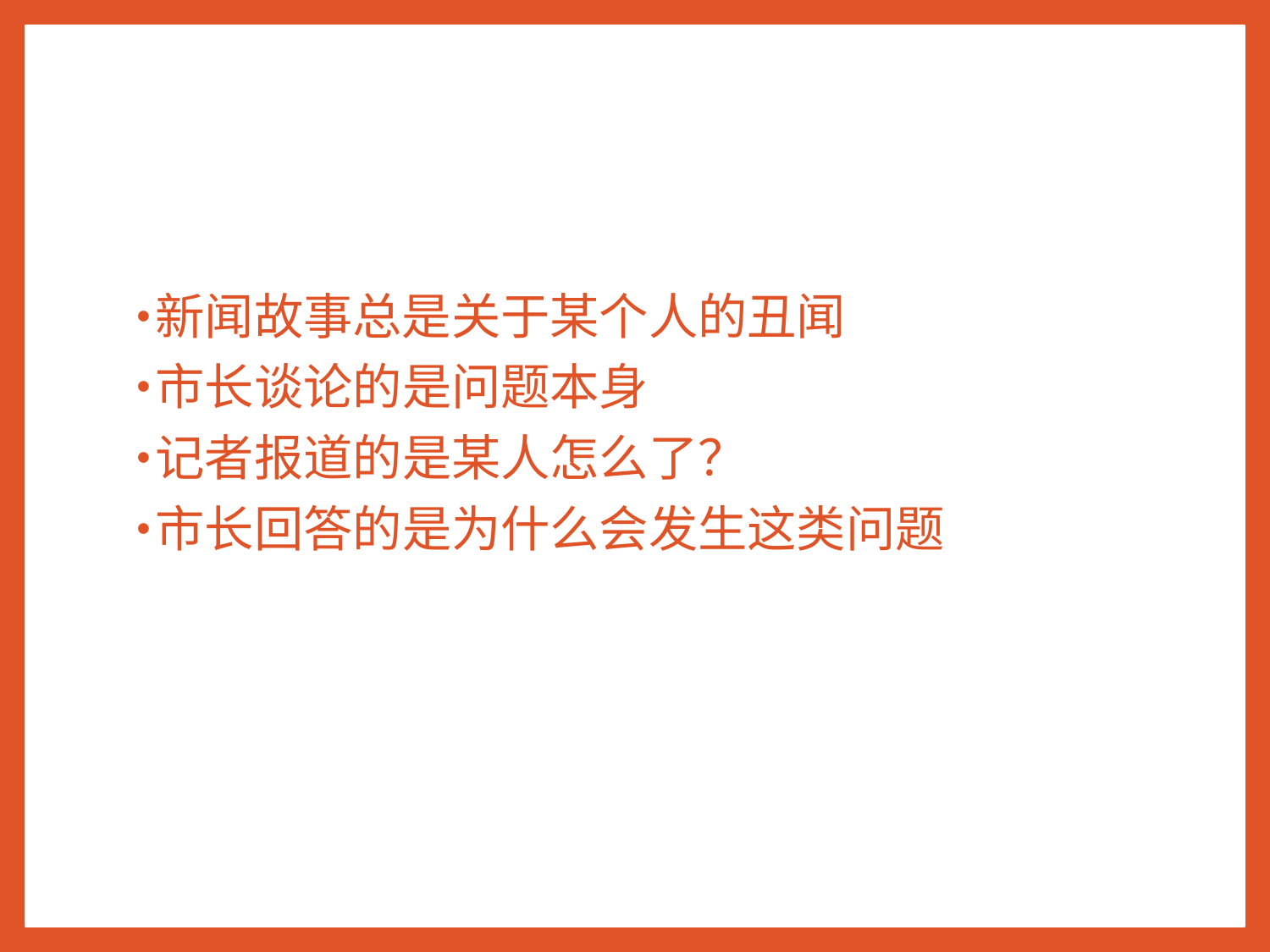

#
新闻故事总是关于某个人的丑闻
市长谈论的是问题本身
记者报道的是某人怎么了？
市长回答的是为什么会发生这类问题